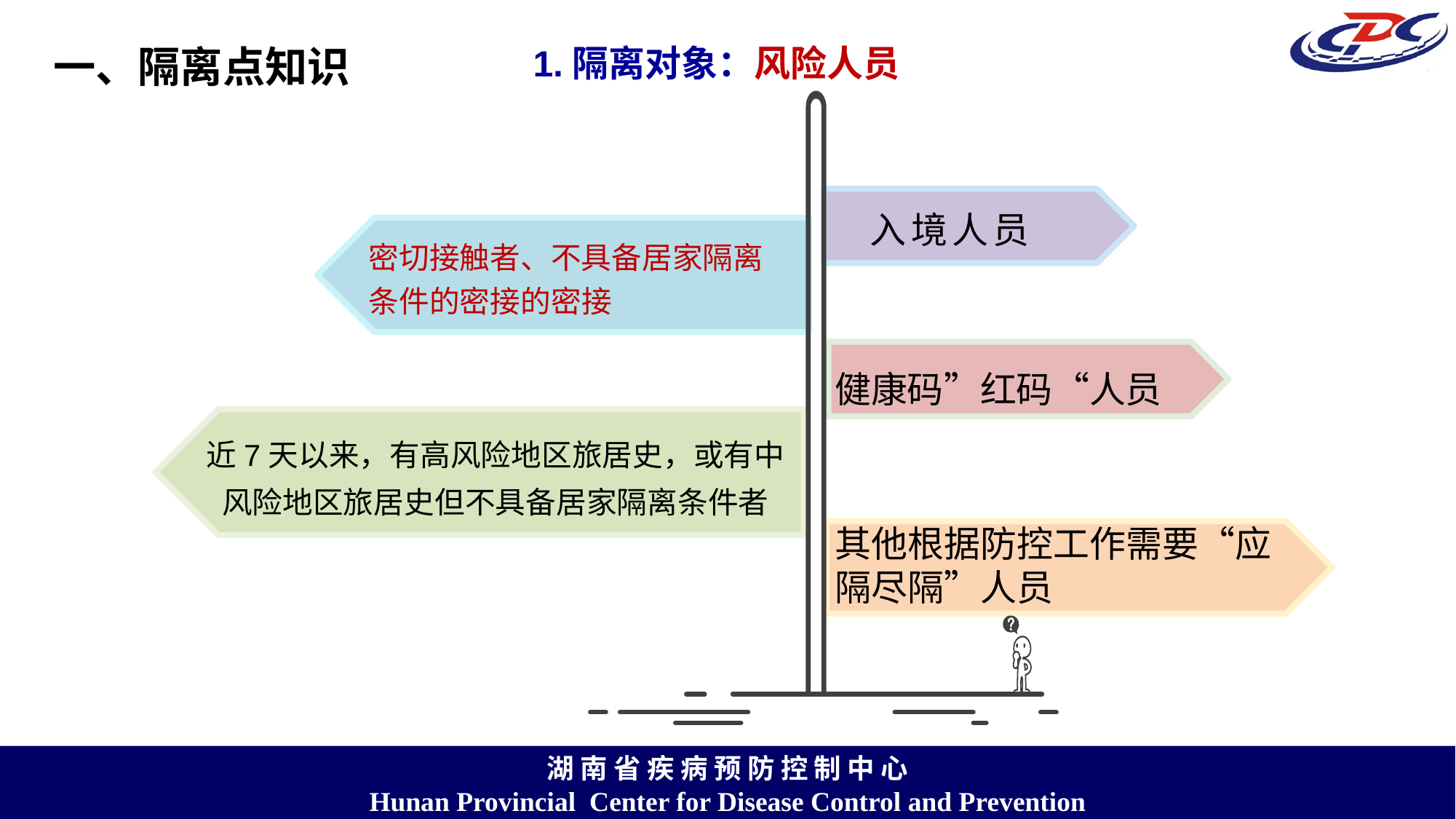

# 1.隔离对象：风险人员
一、隔离点知识

入境人员
密切接触者、不具备居家隔离条件的密接的密接

健康码”红码“人员
近7天以来，有高风险地区旅居史，或有中风险地区旅居史但不具备居家隔离条件者

其他根据防控工作需要“应隔尽隔”人员